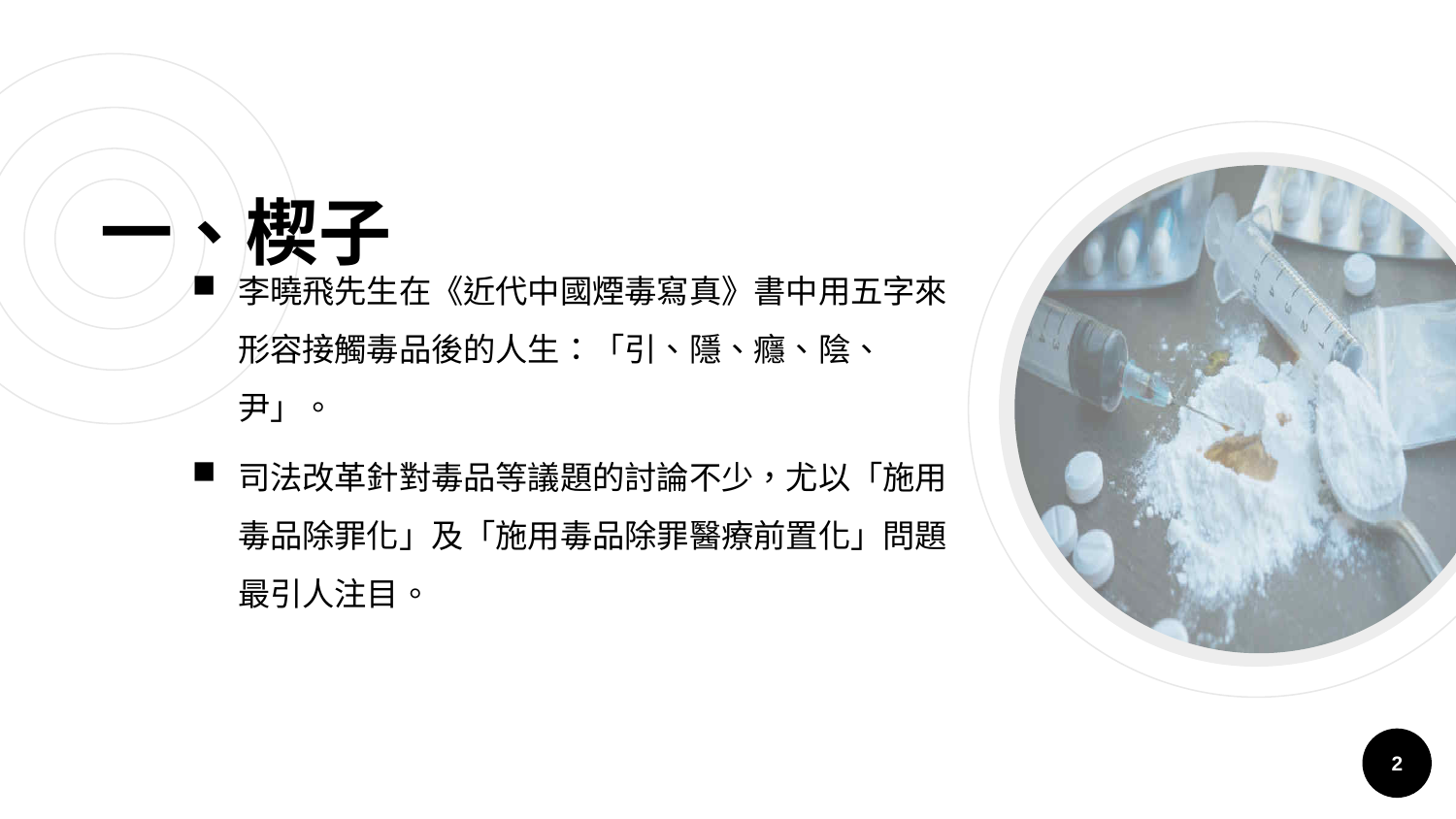

# 一、楔子

李曉飛先生在《近代中國煙毒寫真》書中用五字來形容接觸毒品後的人生：「引、隱、癮、陰、尹」。
司法改革針對毒品等議題的討論不少，尤以「施用毒品除罪化」及「施用毒品除罪醫療前置化」問題最引人注目。

2